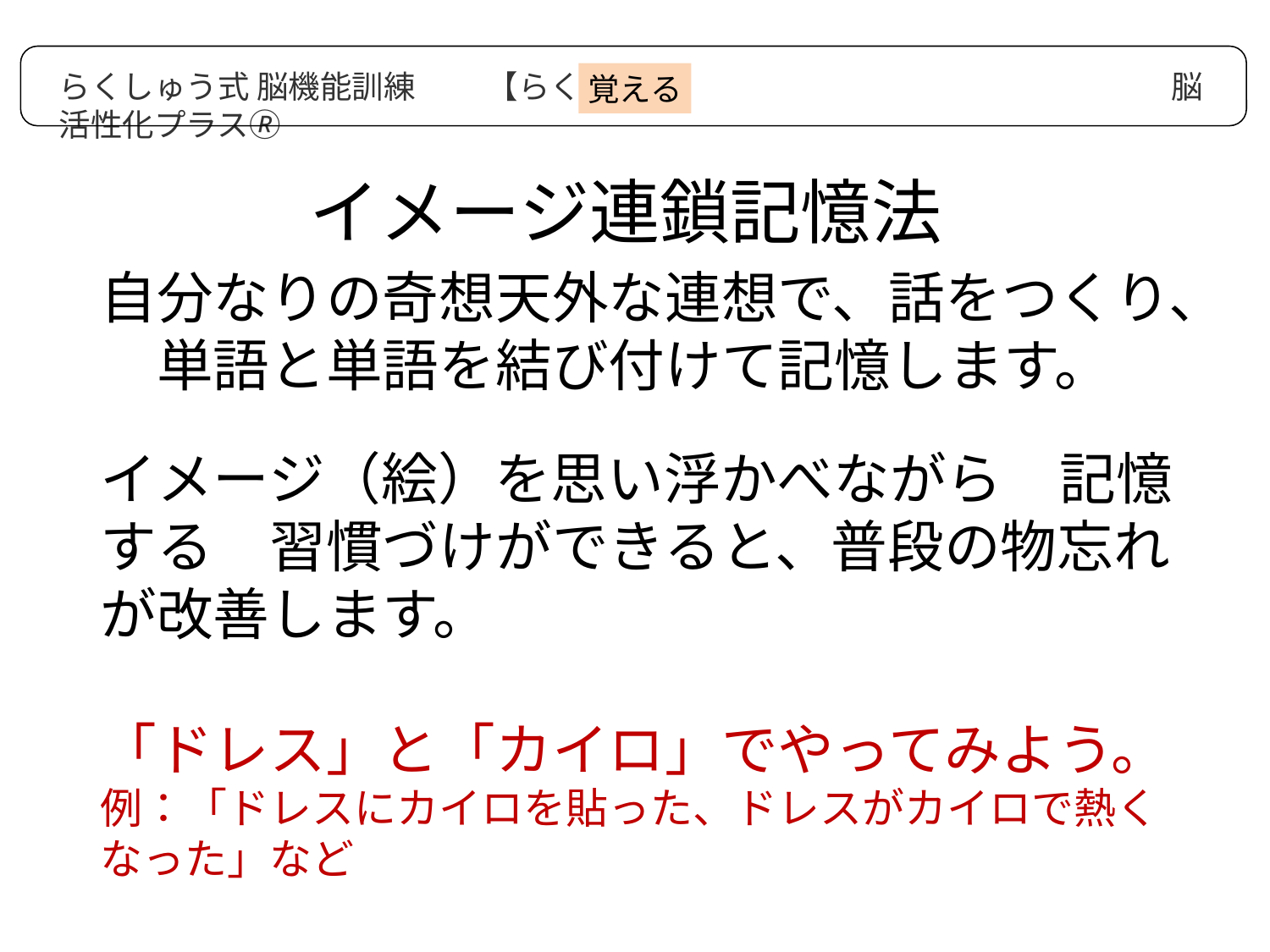

覚える
らくしゅう式 脳機能訓練　　 【らくらく】　　　　　　　　　　　　　　       脳活性化プラス🄬
イメージ連鎖記憶法
自分なりの奇想天外な連想で、話をつくり、　単語と単語を結び付けて記憶します。

イメージ（絵）を思い浮かべながら　記憶する　習慣づけができると、普段の物忘れが改善します。

「ドレス」と「カイロ」でやってみよう。
例：「ドレスにカイロを貼った、ドレスがカイロで熱くなった」など